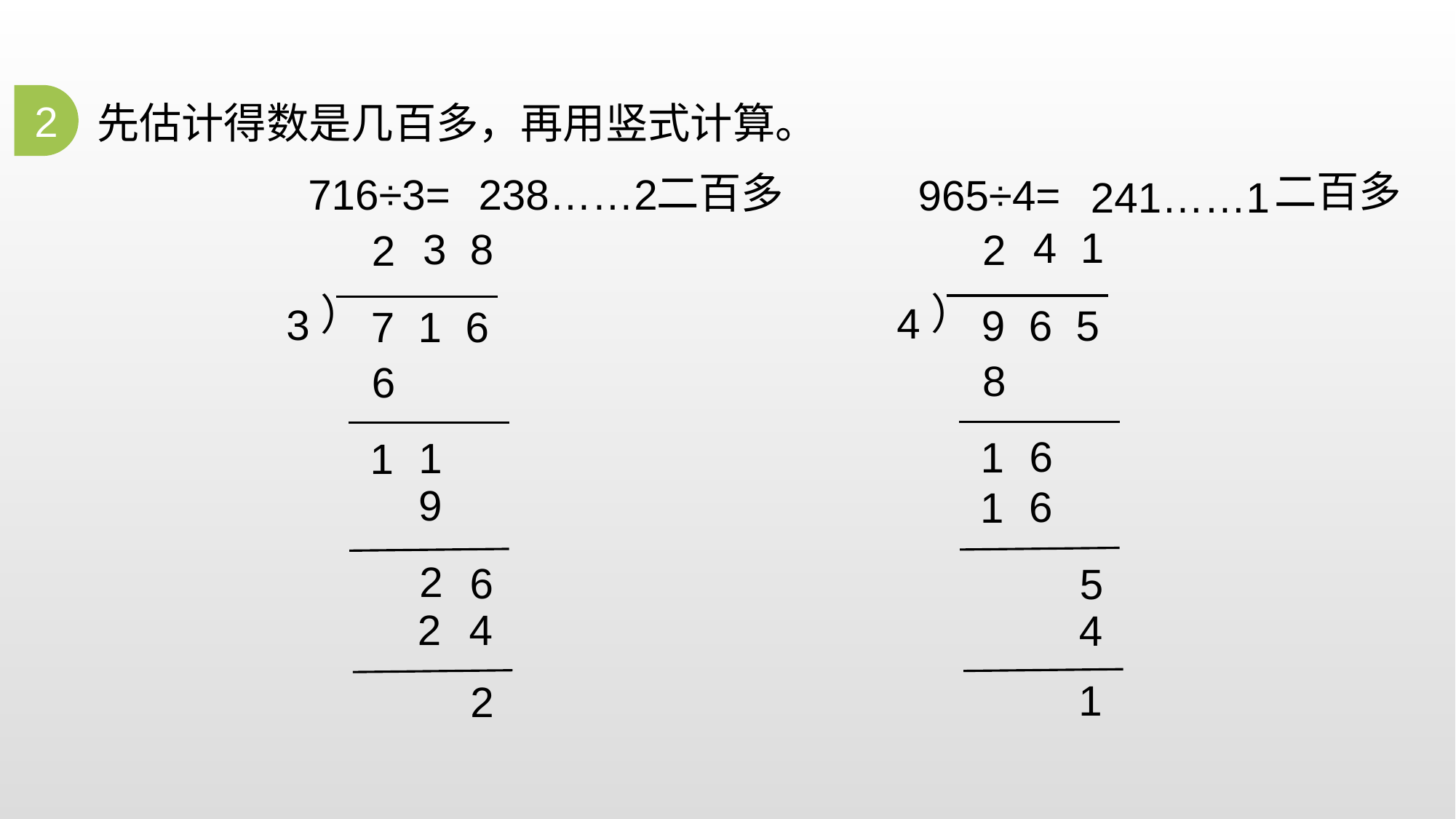

2
先估计得数是几百多，再用竖式计算。
2.
二百多
二百多
238……2
716÷3=
965÷4=
241……1
4  1
2
）
4
9  6  5
8

6
1
6
1
 5

 4
 1
3  8
2
）
3
7  1  6
6

1
1
9
6

4
2
2
2